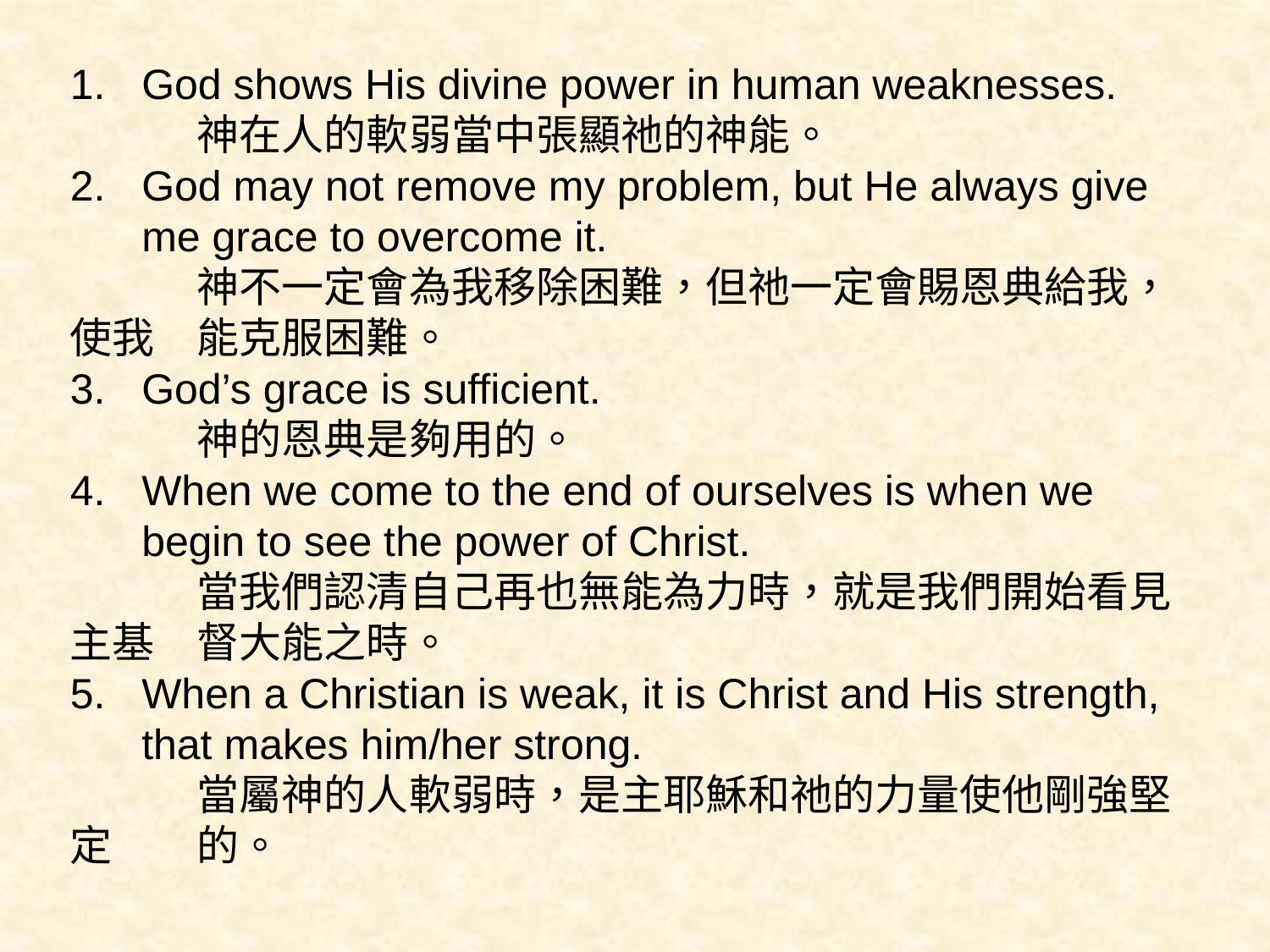

God shows His divine power in human weaknesses.
	神在人的軟弱當中張顯祂的神能。
God may not remove my problem, but He always give me grace to overcome it.
	神不一定會為我移除困難，但祂一定會賜恩典給我，使我	能克服困難。
God’s grace is sufficient.
	神的恩典是夠用的。
When we come to the end of ourselves is when we begin to see the power of Christ.
	當我們認清自己再也無能為力時，就是我們開始看見主基	督大能之時。
When a Christian is weak, it is Christ and His strength, that makes him/her strong.
	當屬神的人軟弱時，是主耶穌和祂的力量使他剛強堅定    	的。